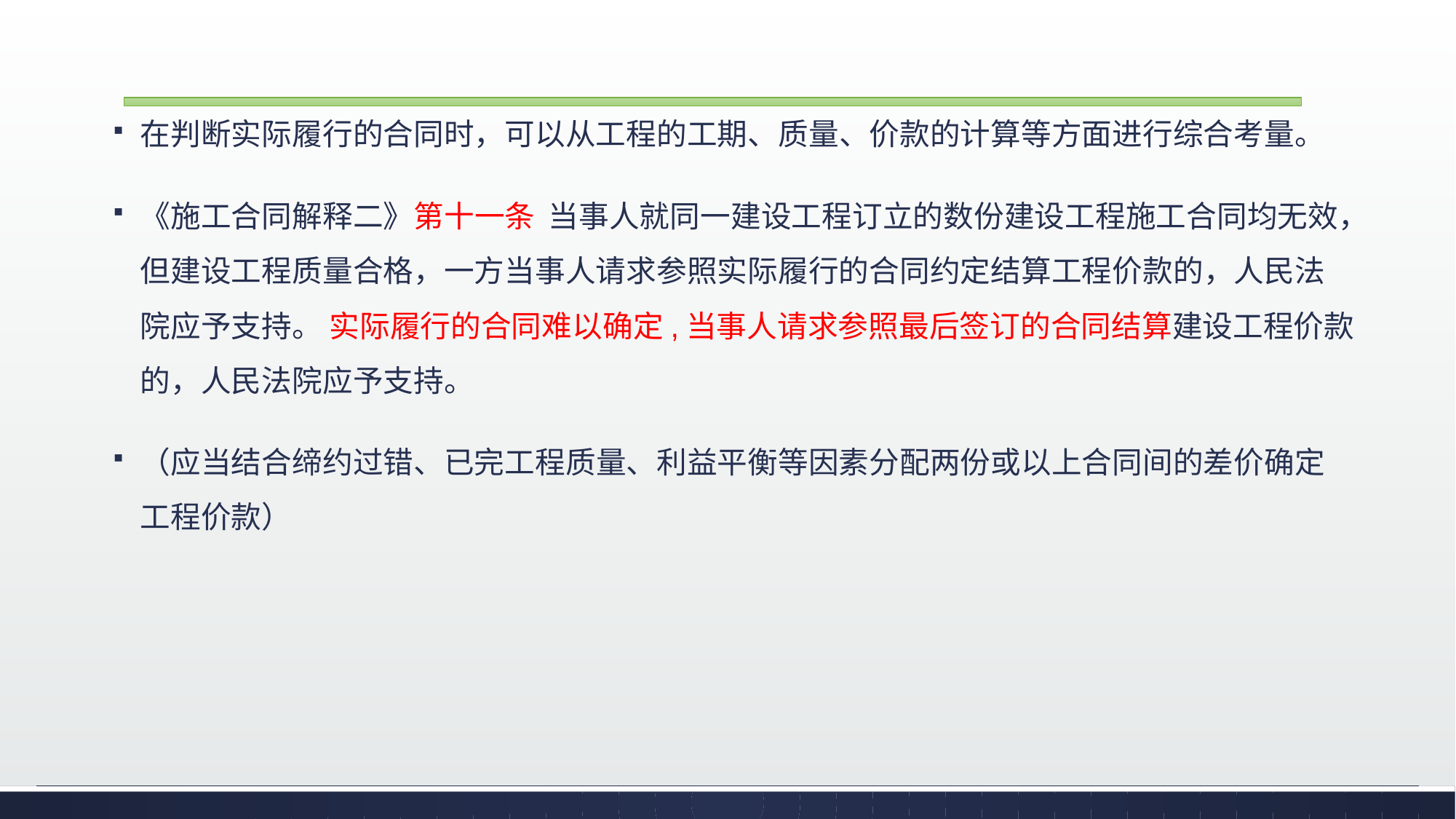

#

在判断实际履行的合同时，可以从工程的工期、质量、价款的计算等方面进行综合考量。
《施工合同解释二》第十一条  当事人就同一建设工程订立的数份建设工程施工合同均无效，但建设工程质量合格，一方当事人请求参照实际履行的合同约定结算工程价款的，人民法院应予支持。 实际履行的合同难以确定,当事人请求参照最后签订的合同结算建设工程价款的，人民法院应予支持。
（应当结合缔约过错、已完工程质量、利益平衡等因素分配两份或以上合同间的差价确定工程价款）